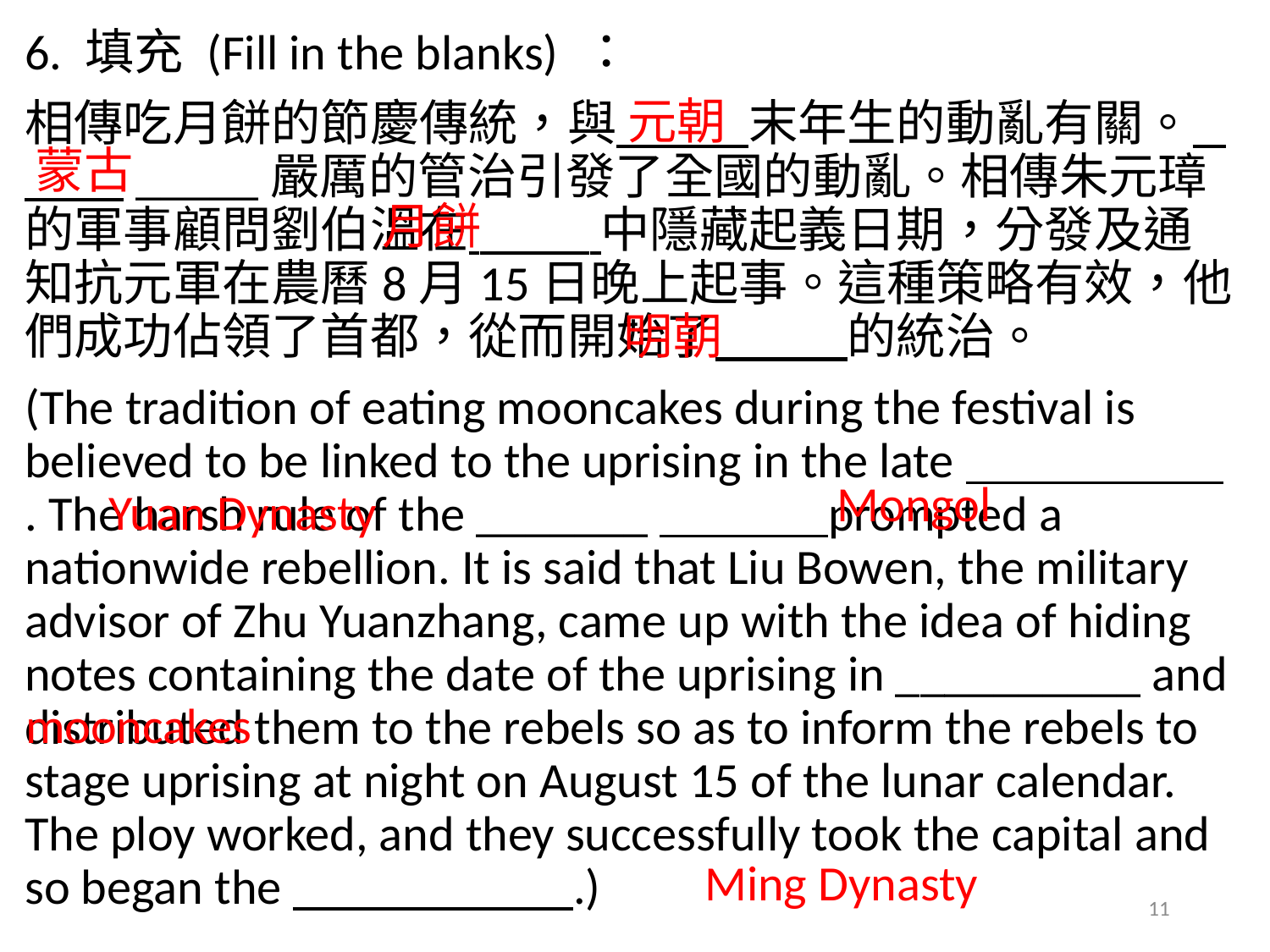

6. 填充 (Fill in the blanks) ：
相傳吃月餅的節慶傳統，與            末年生的動亂有關。             _____嚴厲的管治引發了全國的動亂。相傳朱元璋的軍事顧問劉伯溫在            中隱藏起義日期，分發及通知抗元軍在農曆8月15日晚上起事。這種策略有效，他們成功佔領了首都，從而開始了            的統治。
(The tradition of eating mooncakes during the festival is believed to be linked to the uprising in the late                         . The harsh rule of the _______                prompted a nationwide rebellion. It is said that Liu Bowen, the military advisor of Zhu Yuanzhang, came up with the idea of hiding notes containing the date of the uprising in __________ and distributed them to the rebels so as to inform the rebels to stage uprising at night on August 15 of the lunar calendar. The ploy worked, and they successfully took the capital and so began the                          .)

元朝
蒙古
月餅
明朝
Mongol
Yuan Dynasty
mooncakes
Ming Dynasty
11